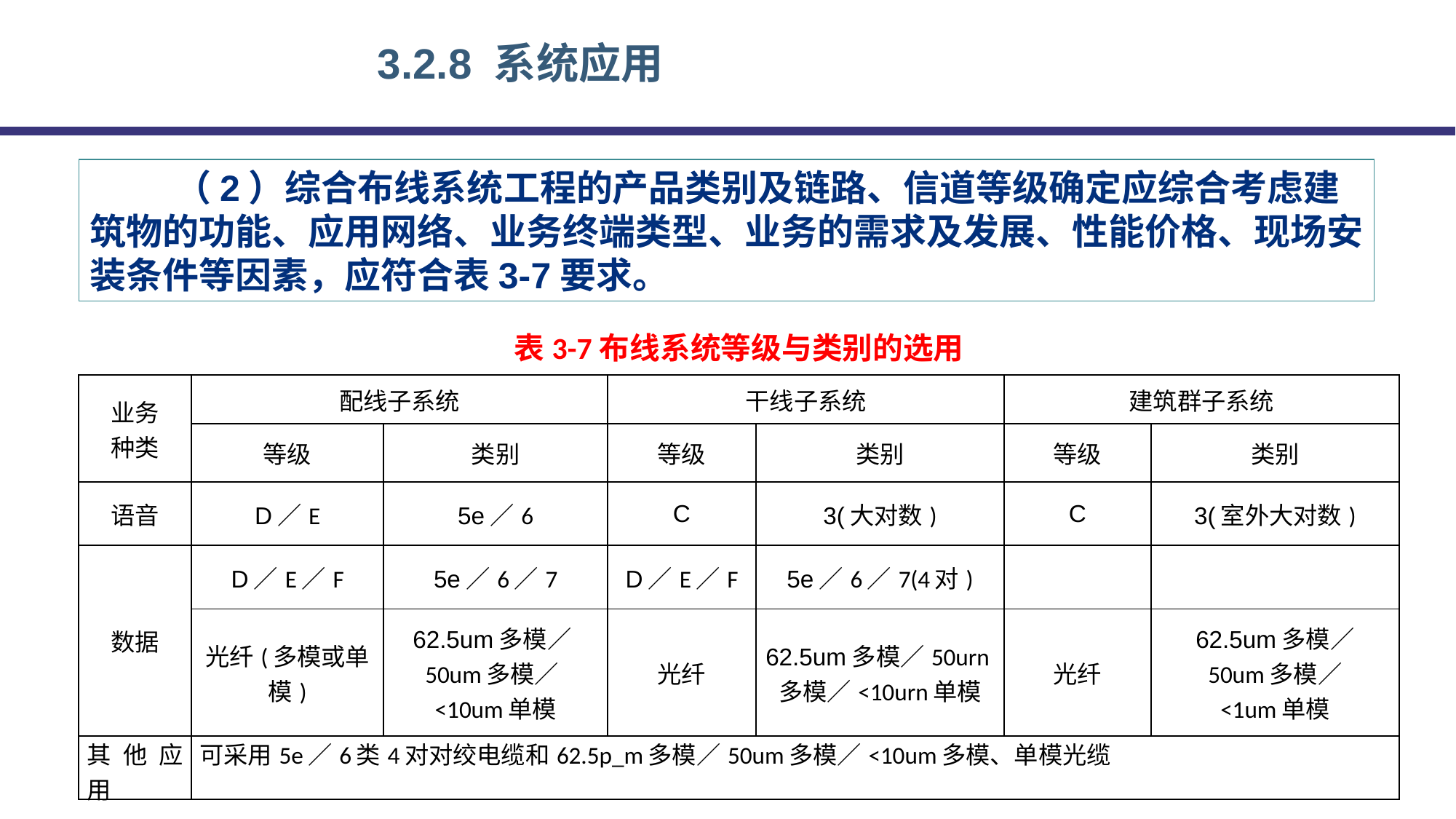

3.2.8 系统应用
（2）综合布线系统工程的产品类别及链路、信道等级确定应综合考虑建筑物的功能、应用网络、业务终端类型、业务的需求及发展、性能价格、现场安装条件等因素，应符合表3-7要求。
表3-7布线系统等级与类别的选用
| 业务 种类 | 配线子系统 |  | 干线子系统 |  | 建筑群子系统 |  |
| --- | --- | --- | --- | --- | --- | --- |
|  | 等级 | 类别 | 等级 | 类别 | 等级 | 类别 |
| 语音 | D／E | 5e／6 | C | 3(大对数) | C | 3(室外大对数) |
| 数据 | D／E／F | 5e／6／7 | D／E／F | 5e／6／7(4对) |  |  |
|  | 光纤(多模或单模) | 62.5um多模／50um多模／<10um单模 | 光纤 | 62.5um多模／50urn多模／<10urn单模 | 光纤 | 62.5um多模／ 50um多模／ <1um单模 |
| 其他应用 | 可采用5e／6类4对对绞电缆和62.5p\_m多模／50um多模／<10um多模、单模光缆 |  |  |  |  |  |